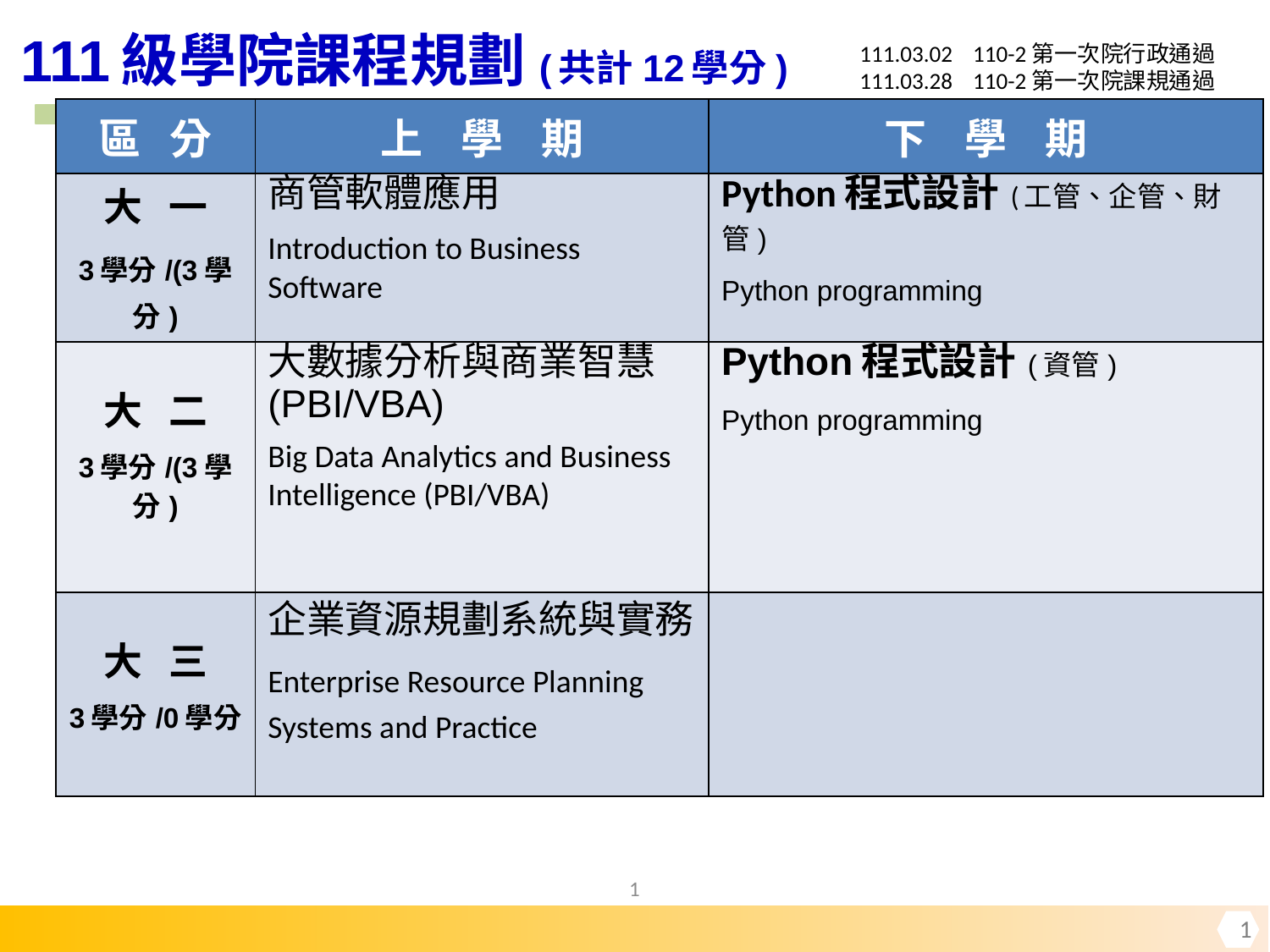

111.03.02    110-2第一次院行政通過
111.03.28    110-2第一次院課規通過

111級學院課程規劃(共計12學分)
| 區 分 | 上 學 期 | 下 學 期 |
| --- | --- | --- |
| 大 一 3學分/(3學分) | 商管軟體應用 Introduction to Business Software | Python程式設計(工管、企管、財管) Python programming |
| 大 二 3學分/(3學分) | 大數據分析與商業智慧(PBI/VBA) Big Data Analytics and Business Intelligence (PBI/VBA) | Python程式設計(資管) Python programming |
| 大 三 3學分/0學分 | 企業資源規劃系統與實務 Enterprise Resource Planning Systems and Practice |  |
1